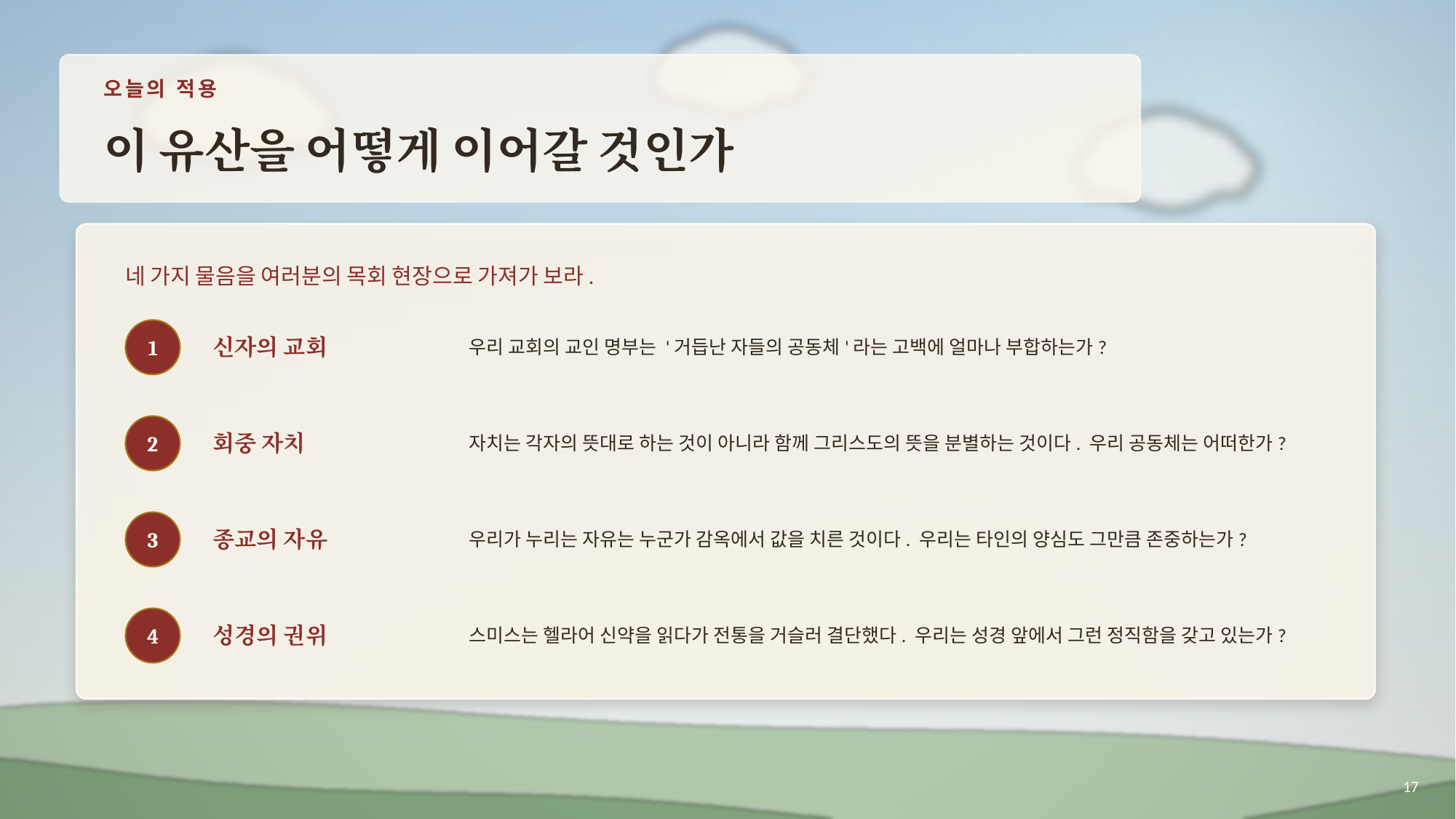

오늘의 적용
이 유산을 어떻게 이어갈 것인가

네 가지 물음을 여러분의 목회 현장으로 가져가 보라.
우리 교회의 교인 명부는 '거듭난 자들의 공동체'라는 고백에 얼마나 부합하는가?
신자의 교회

1
자치는 각자의 뜻대로 하는 것이 아니라 함께 그리스도의 뜻을 분별하는 것이다. 우리 공동체는 어떠한가?
회중 자치

2
우리가 누리는 자유는 누군가 감옥에서 값을 치른 것이다. 우리는 타인의 양심도 그만큼 존중하는가?
종교의 자유

3
스미스는 헬라어 신약을 읽다가 전통을 거슬러 결단했다. 우리는 성경 앞에서 그런 정직함을 갖고 있는가?
성경의 권위

4
17